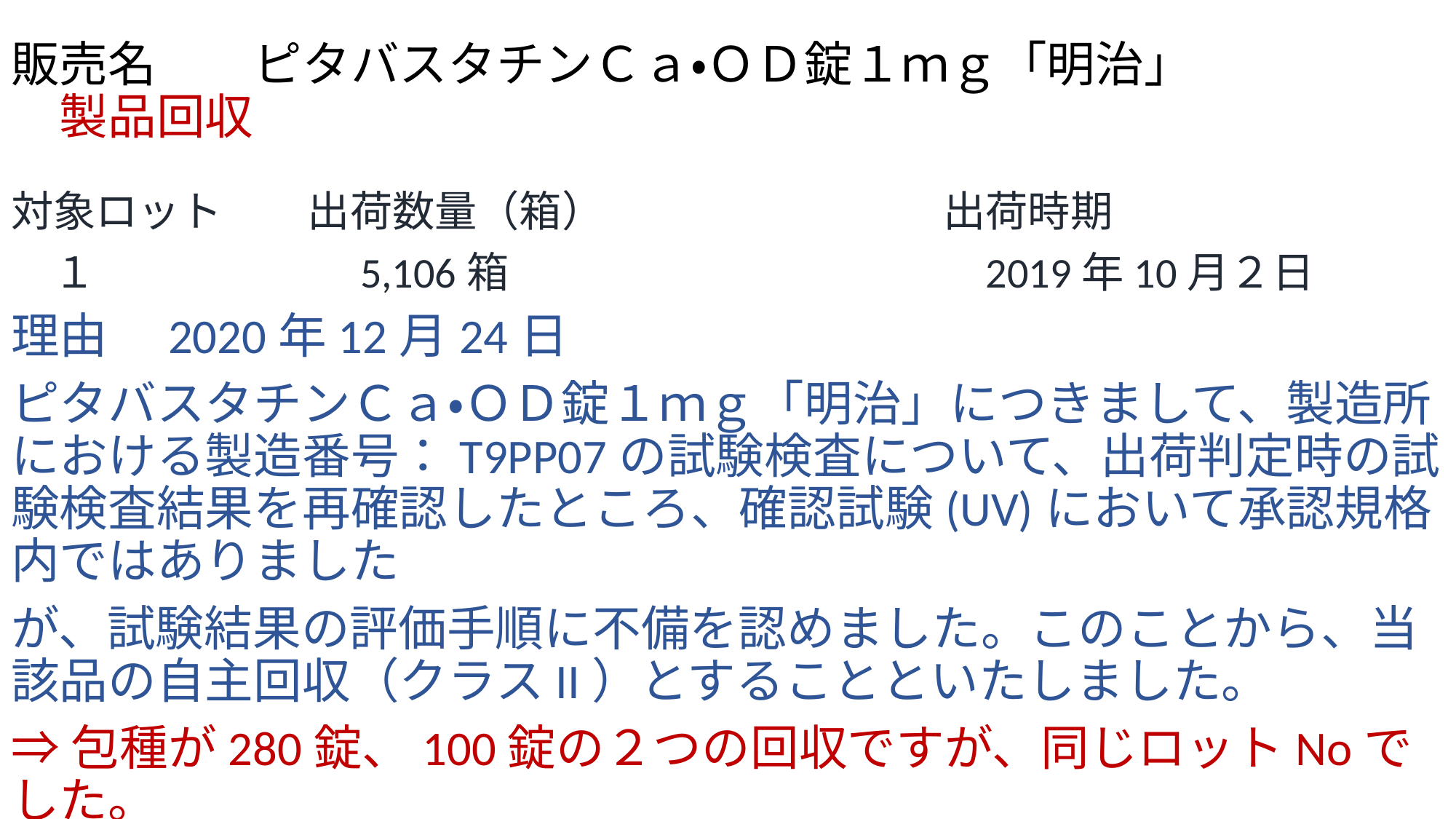

# 販売名　　ピタバスタチンＣａ・ＯＤ錠１ｍｇ「明治」　　　　　　製品回収
対象ロット　　出荷数量（箱）　　　　　　　　出荷時期
　１　　　　　　5,106箱　　　　　　　　　　　2019年10月２日
理由　2020年12月24日
ピタバスタチンＣａ・ＯＤ錠１ｍｇ「明治」につきまして、製造所における製造番号：T9PP07の試験検査について、出荷判定時の試験検査結果を再確認したところ、確認試験(UV)において承認規格内ではありました
が、試験結果の評価手順に不備を認めました。このことから、当該品の自主回収（クラスII）とすることといたしました。
⇒包種が280錠、100錠の２つの回収ですが、同じロットNoでした。
評価手順不備とは何でしょうか？